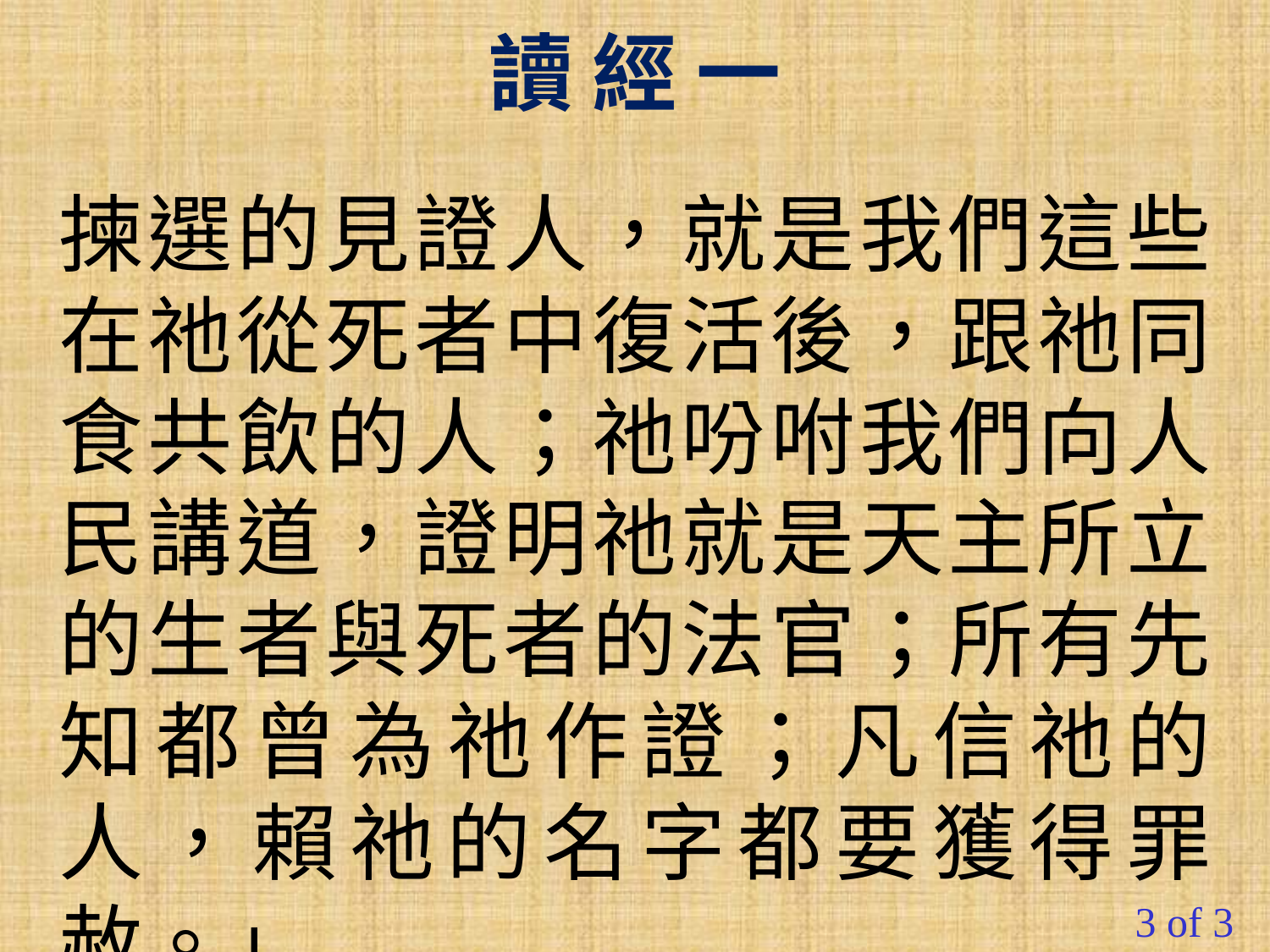

讀 經 一

揀選的見證人，就是我們這些在祂從死者中復活後，跟祂同食共飲的人；祂吩咐我們向人民講道，證明祂就是天主所立的生者與死者的法官；所有先知都曾為祂作證；凡信祂的人，賴祂的名字都要獲得罪赦。」
#
3 of 3